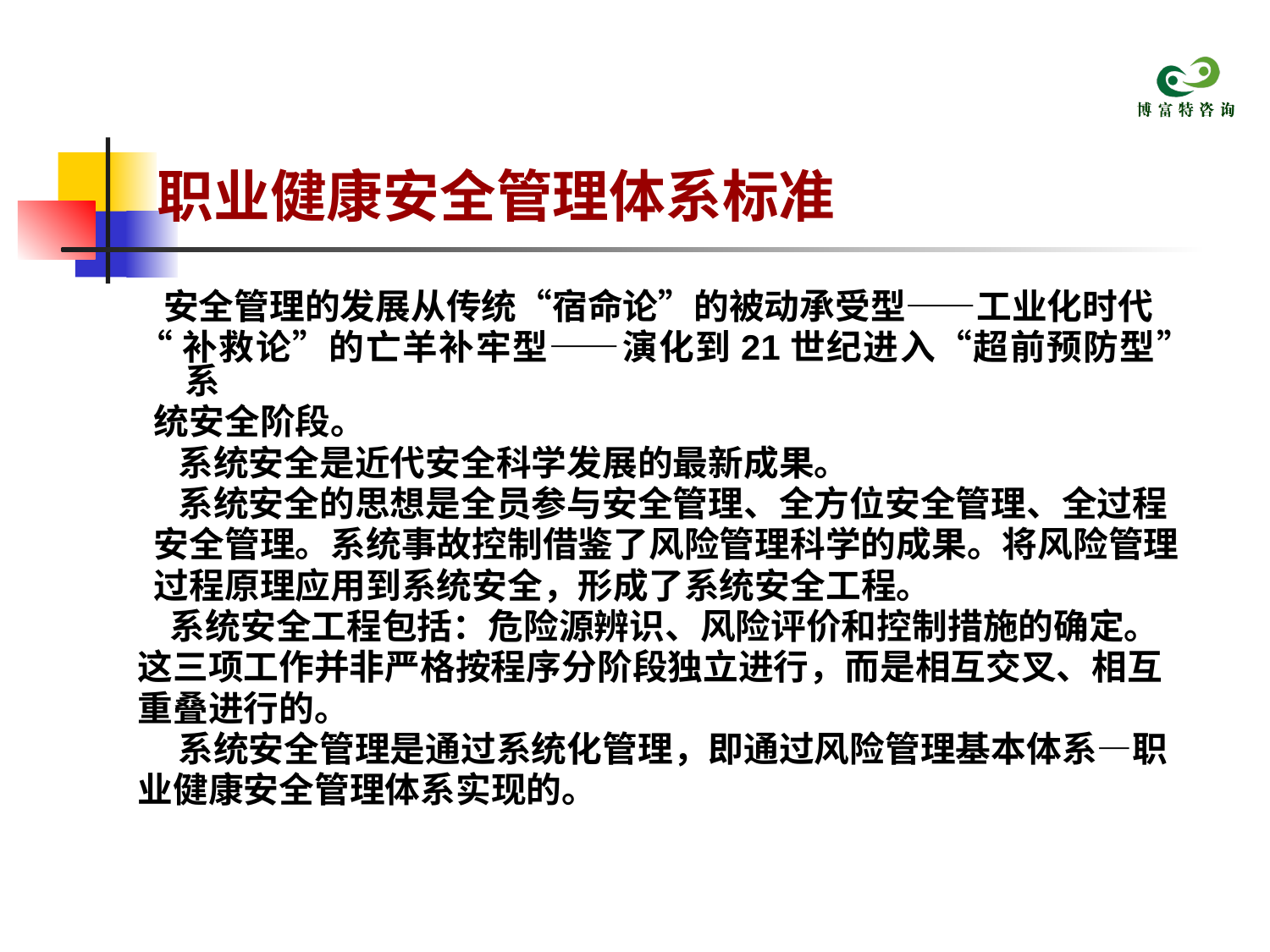

# 职业健康安全管理体系标准
    安全管理的发展从传统“宿命论”的被动承受型——工业化时代
“补救论”的亡羊补牢型——演化到21世纪进入“超前预防型”系
 统安全阶段。
    系统安全是近代安全科学发展的最新成果。
    系统安全的思想是全员参与安全管理、全方位安全管理、全过程
 安全管理。系统事故控制借鉴了风险管理科学的成果。将风险管理
 过程原理应用到系统安全，形成了系统安全工程。
   系统安全工程包括：危险源辨识、风险评价和控制措施的确定。
这三项工作并非严格按程序分阶段独立进行，而是相互交叉、相互
重叠进行的。
    系统安全管理是通过系统化管理，即通过风险管理基本体系—职
业健康安全管理体系实现的。

130